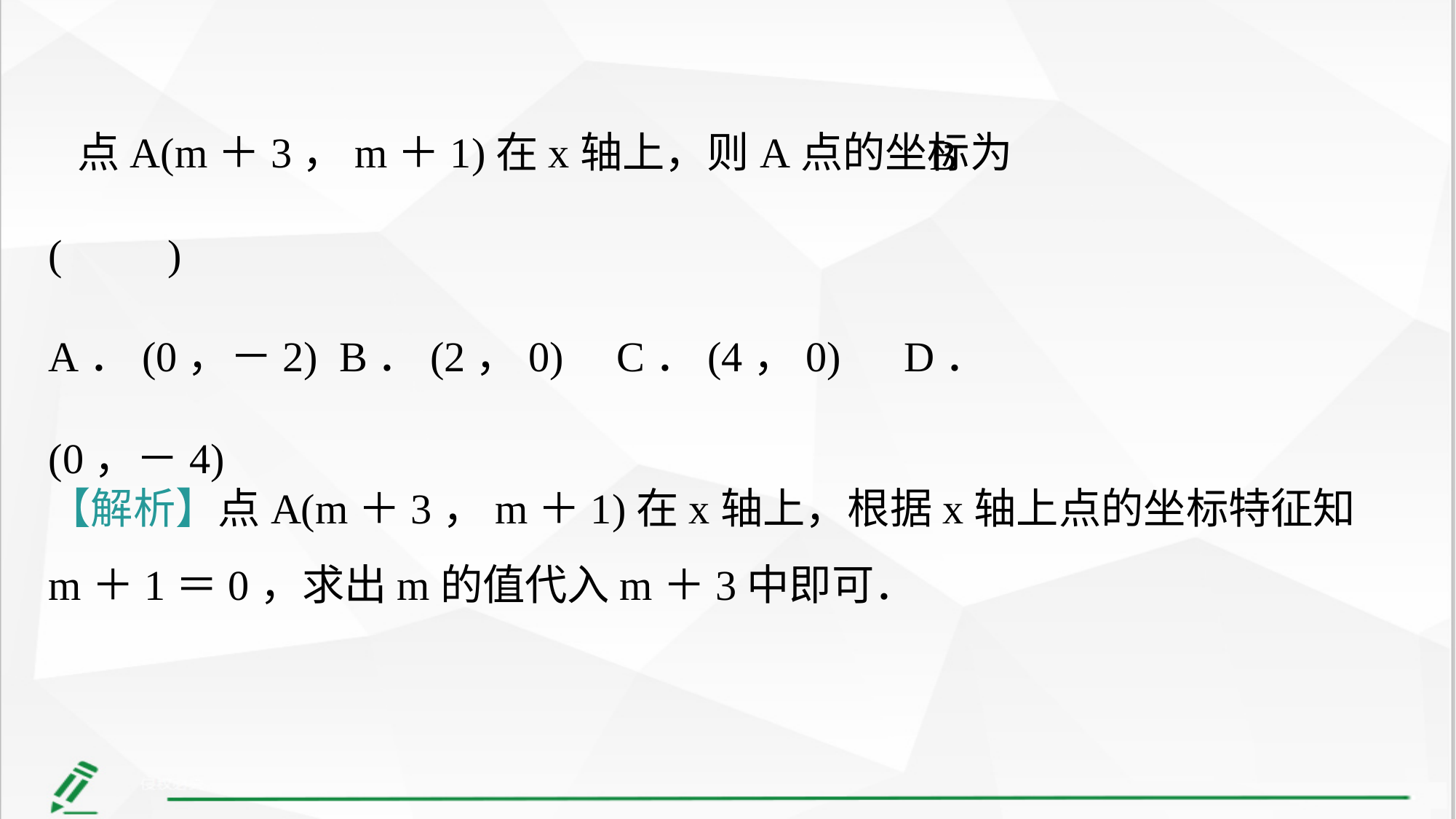

点A(m＋3，m＋1)在x轴上，则A点的坐标为(　　)
A．(0，－2)  B．(2，0)     C．(4，0)      D．(0，－4)
B
【解析】点A(m＋3，m＋1)在x轴上，根据x轴上点的坐标特征知m＋1＝0，求出m的值代入m＋3中即可．